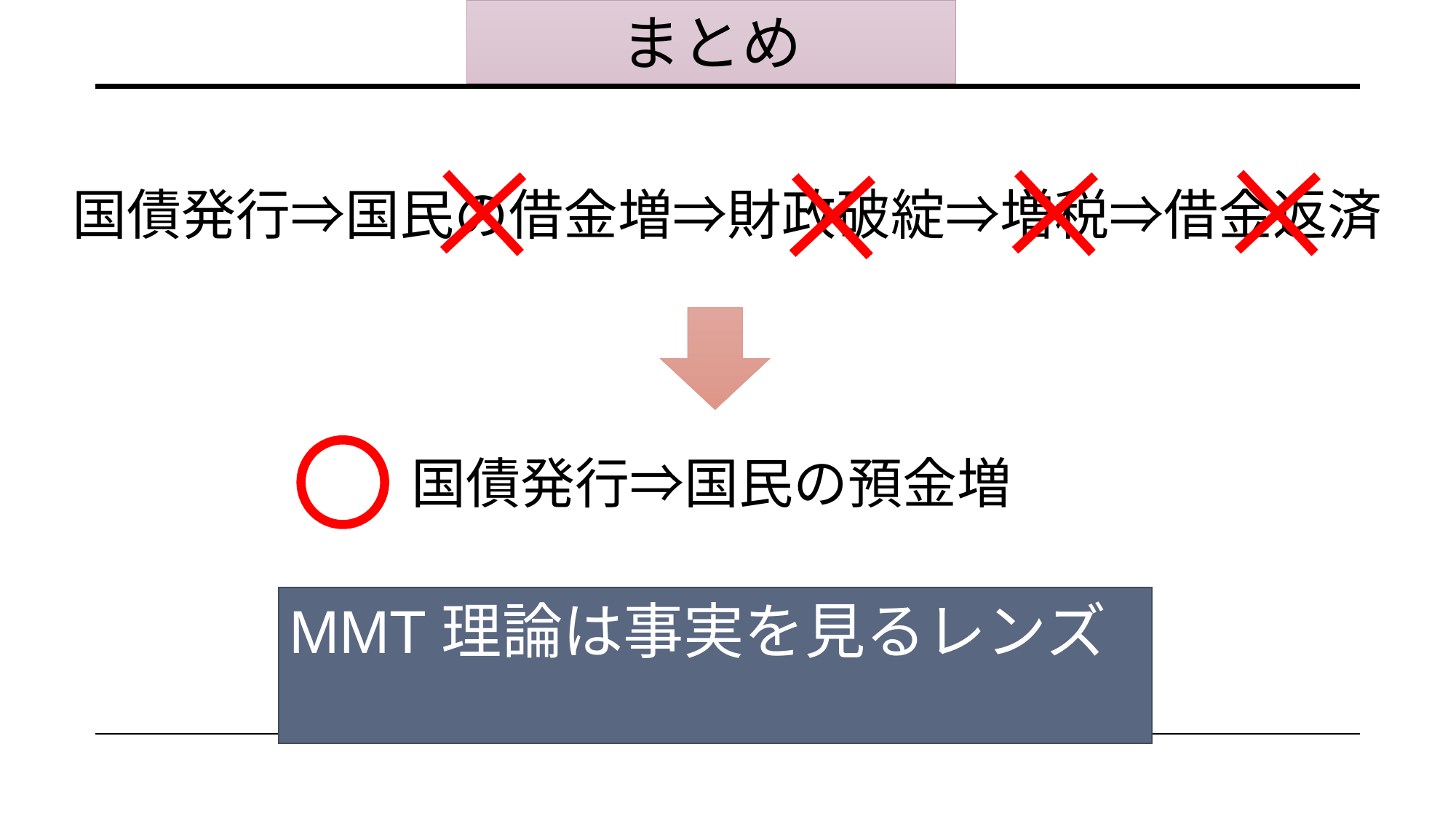

まとめ

国債発行⇒国民の借金増⇒財政破綻⇒増税⇒借金返済

国債発行⇒国民の預金増
MMT理論は事実を見るレンズ